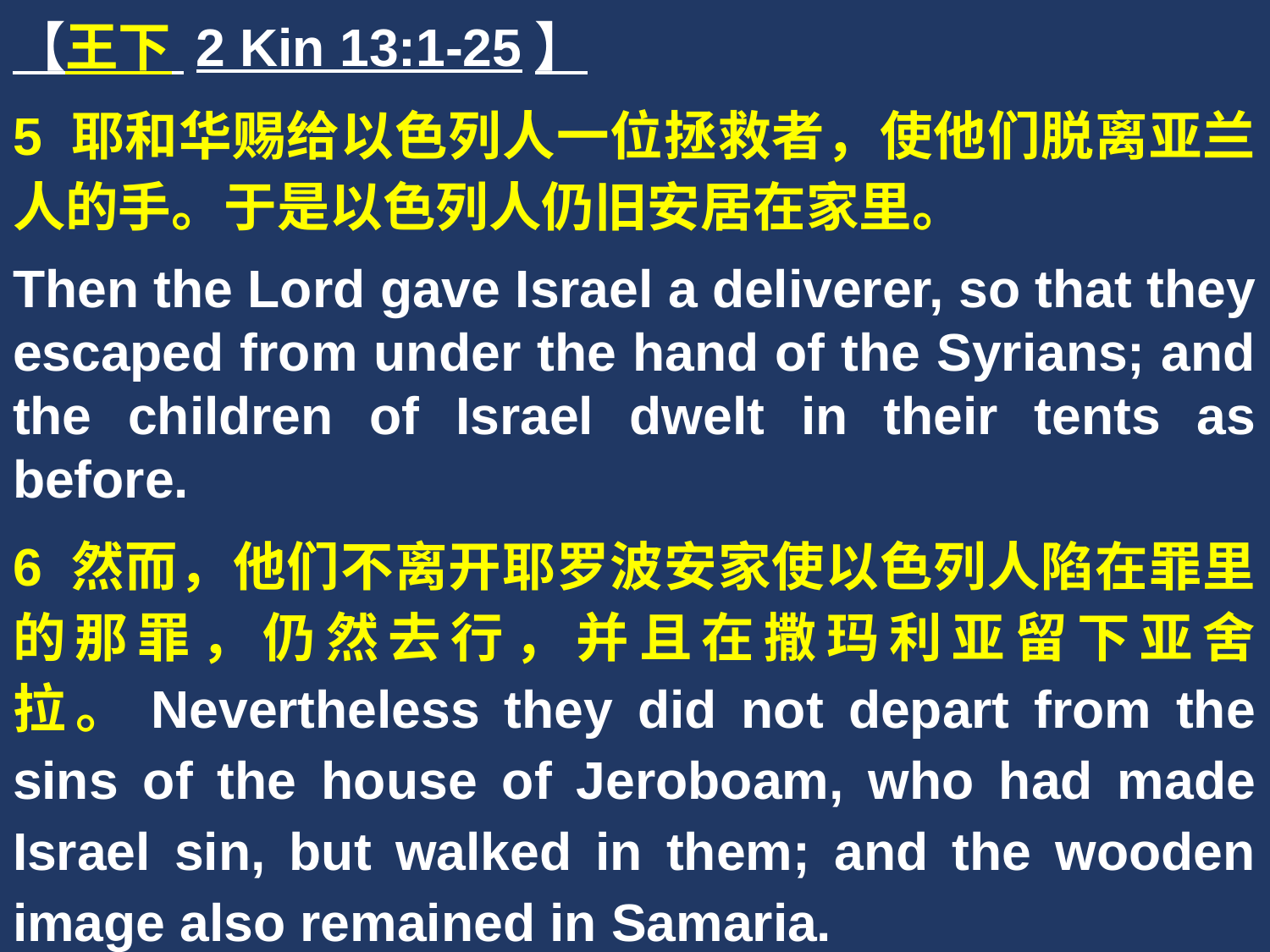

【王下 2 Kin 13:1-25】
5 耶和华赐给以色列人一位拯救者，使他们脱离亚兰人的手。于是以色列人仍旧安居在家里。
Then the Lord gave Israel a deliverer, so that they escaped from under the hand of the Syrians; and the children of Israel dwelt in their tents as before.
6 然而，他们不离开耶罗波安家使以色列人陷在罪里的那罪，仍然去行，并且在撒玛利亚留下亚舍拉。Nevertheless they did not depart from the sins of the house of Jeroboam, who had made Israel sin, but walked in them; and the wooden image also remained in Samaria.